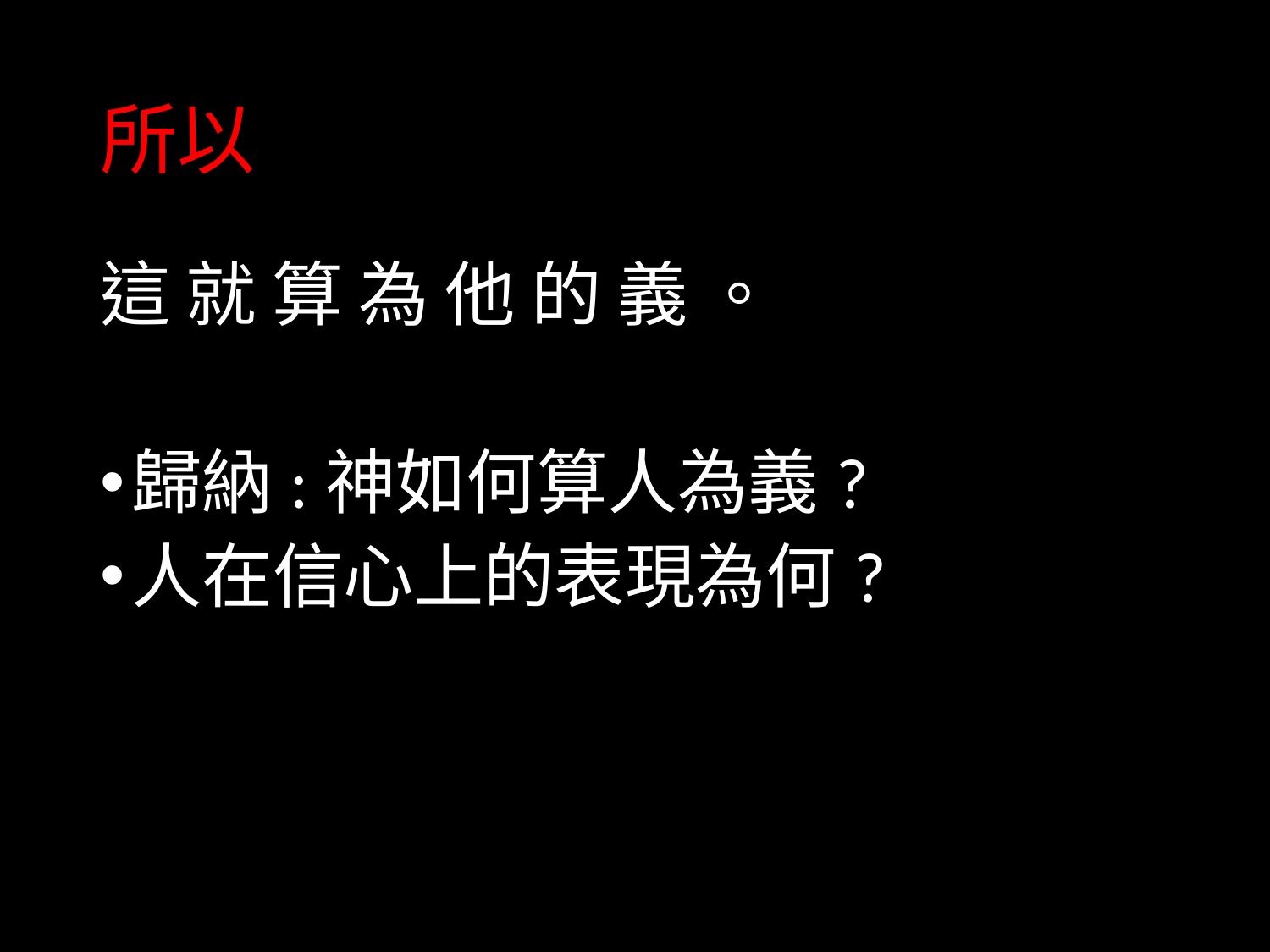

# 所以
這 就 算 為 他 的 義 。

歸納:神如何算人為義?
人在信心上的表現為何?